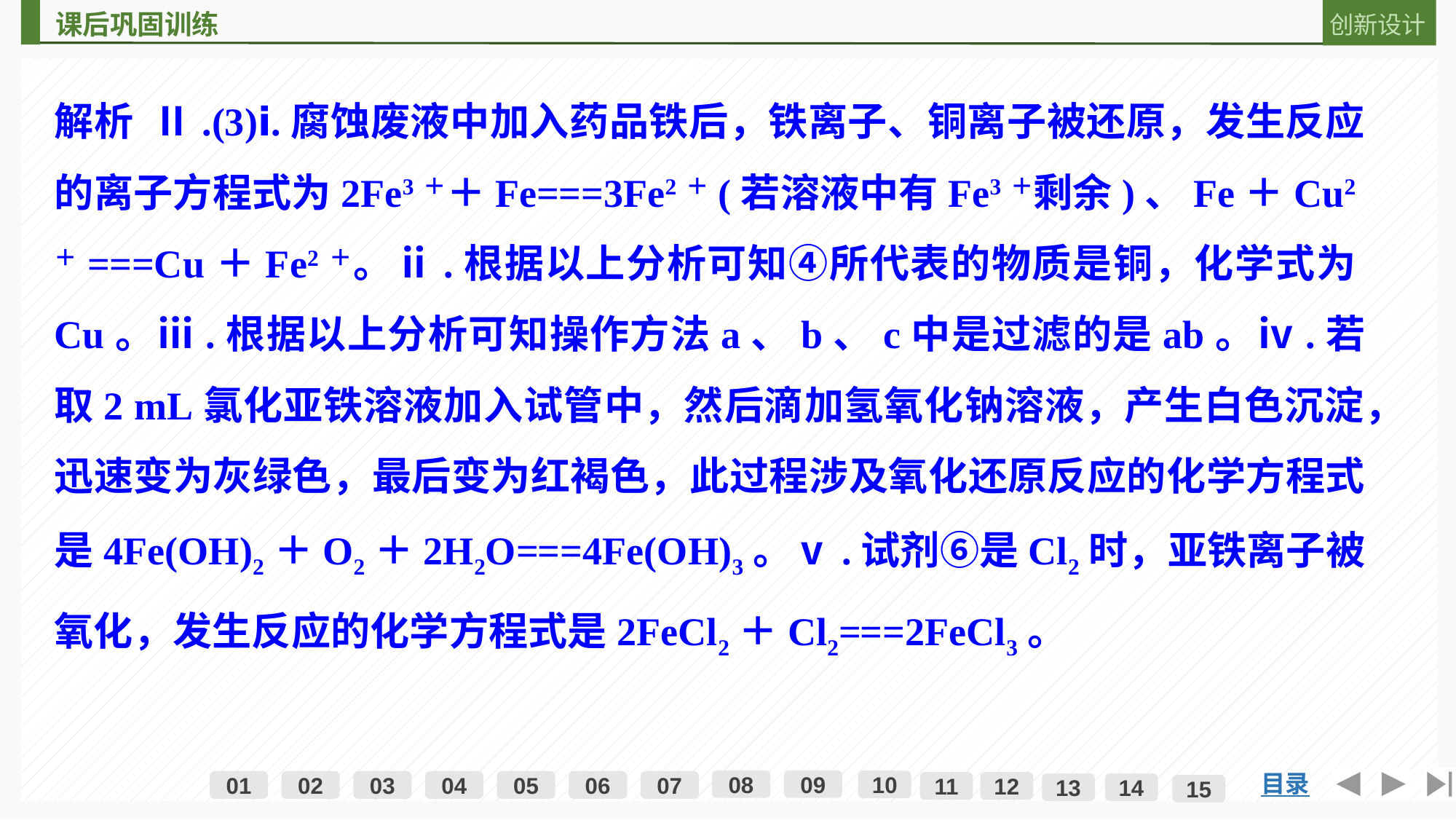

解析  Ⅱ.(3)ⅰ.腐蚀废液中加入药品铁后，铁离子、铜离子被还原，发生反应的离子方程式为2Fe3＋＋Fe===3Fe2＋(若溶液中有Fe3＋剩余)、Fe＋Cu2＋===Cu＋Fe2＋。ⅱ.根据以上分析可知④所代表的物质是铜，化学式为Cu。ⅲ.根据以上分析可知操作方法a、b、c中是过滤的是ab。ⅳ.若取2 mL氯化亚铁溶液加入试管中，然后滴加氢氧化钠溶液，产生白色沉淀，迅速变为灰绿色，最后变为红褐色，此过程涉及氧化还原反应的化学方程式是4Fe(OH)2＋O2＋2H2O===4Fe(OH)3。ⅴ.试剂⑥是Cl2时，亚铁离子被氧化，发生反应的化学方程式是2FeCl2＋Cl2===2FeCl3。